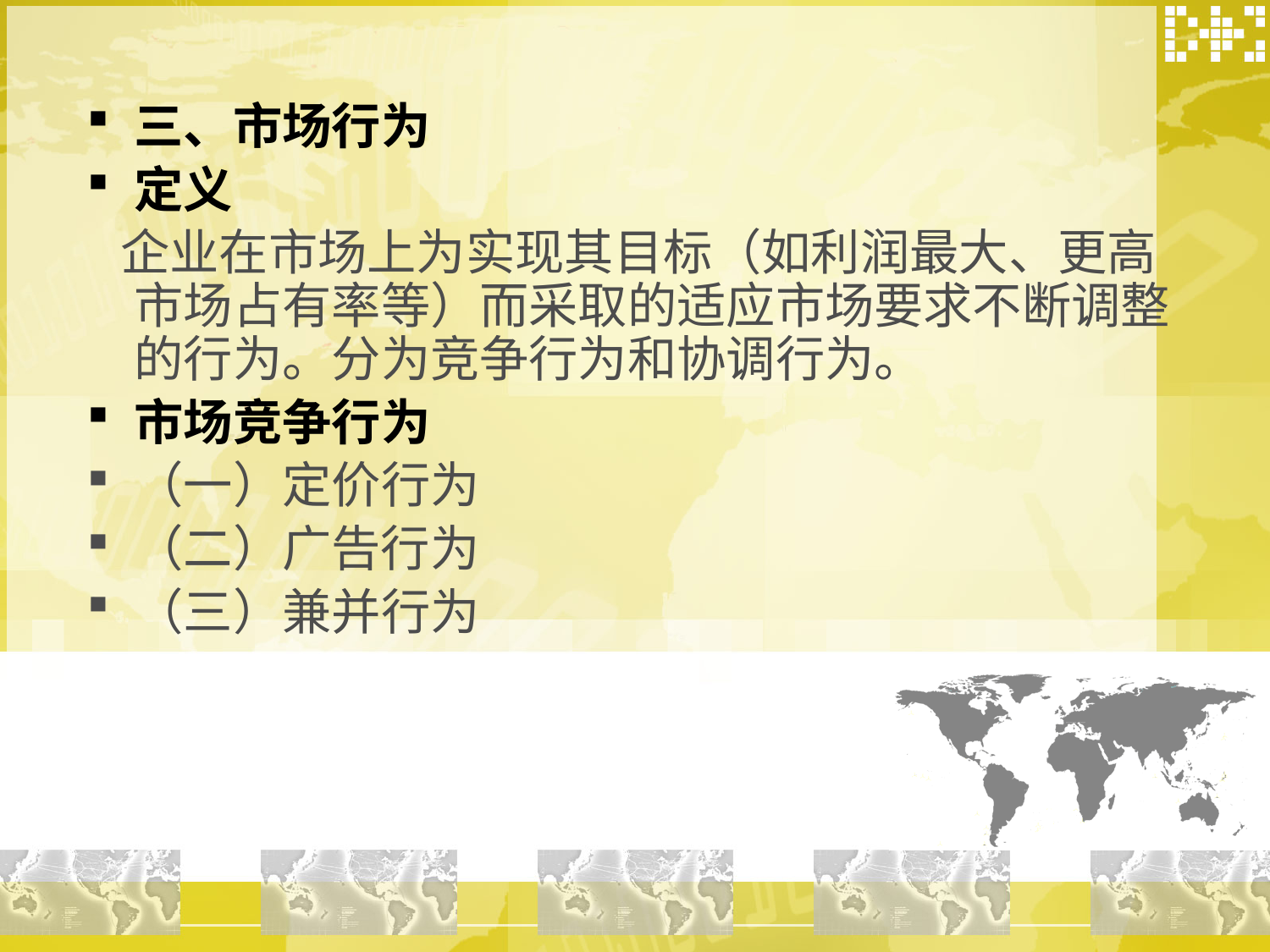

三、市场行为
定义
  企业在市场上为实现其目标（如利润最大、更高市场占有率等）而采取的适应市场要求不断调整的行为。分为竞争行为和协调行为。
市场竞争行为
（一）定价行为
（二）广告行为
（三）兼并行为